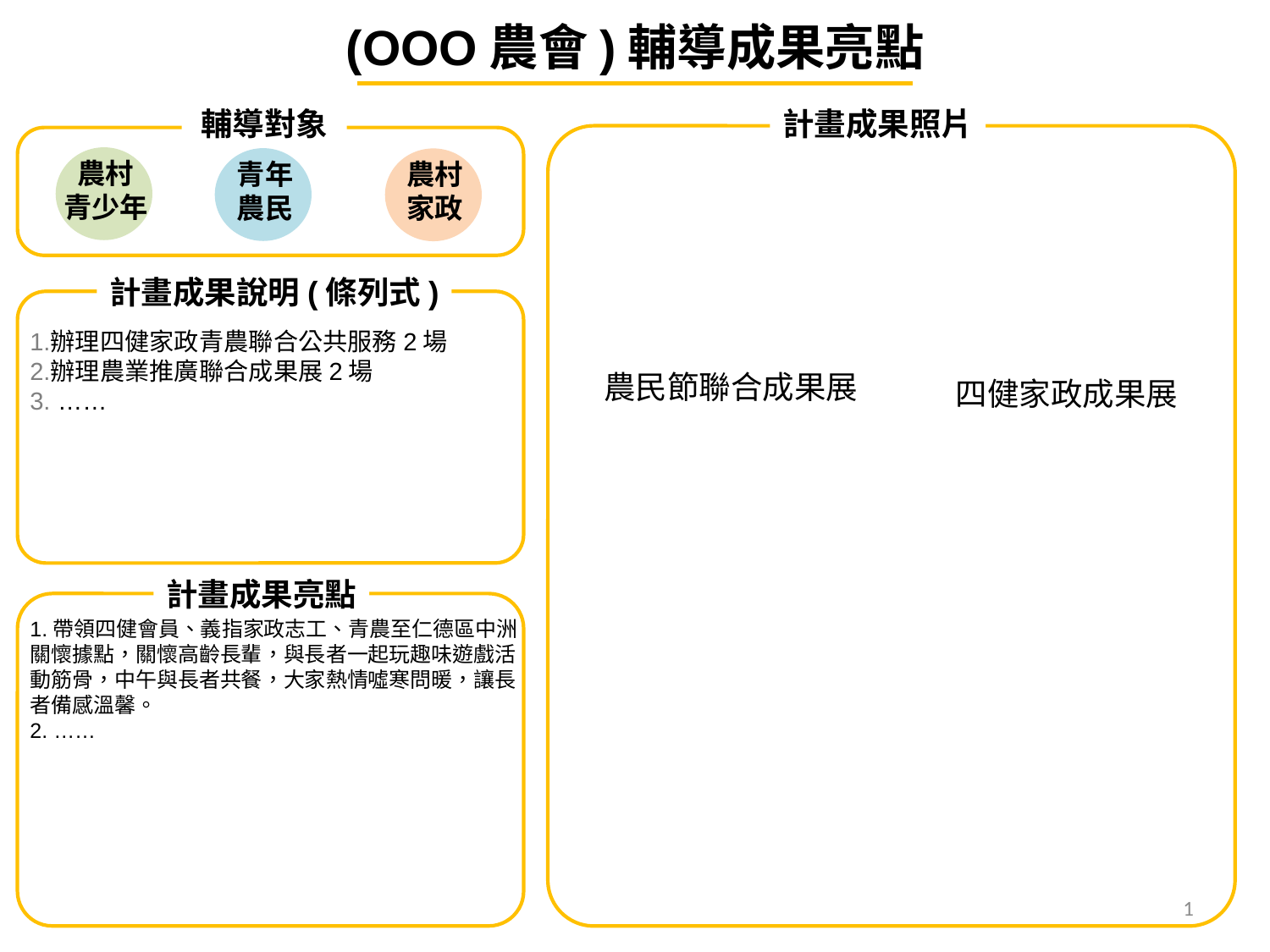

(OOO農會)輔導成果亮點
輔導對象
計畫成果照片

農村
青少年

青年
農民

農村
家政
計畫成果說明(條列式)

辦理四健家政青農聯合公共服務2場
辦理農業推廣聯合成果展2場
 ……

農民節聯合成果展
四健家政成果展
計畫成果亮點

1.帶領四健會員、義指家政志工、青農至仁德區中洲關懷據點，關懷高齡長輩，與長者一起玩趣味遊戲活動筋骨，中午與長者共餐，大家熱情噓寒問暖，讓長者備感溫馨。
2. ……

1